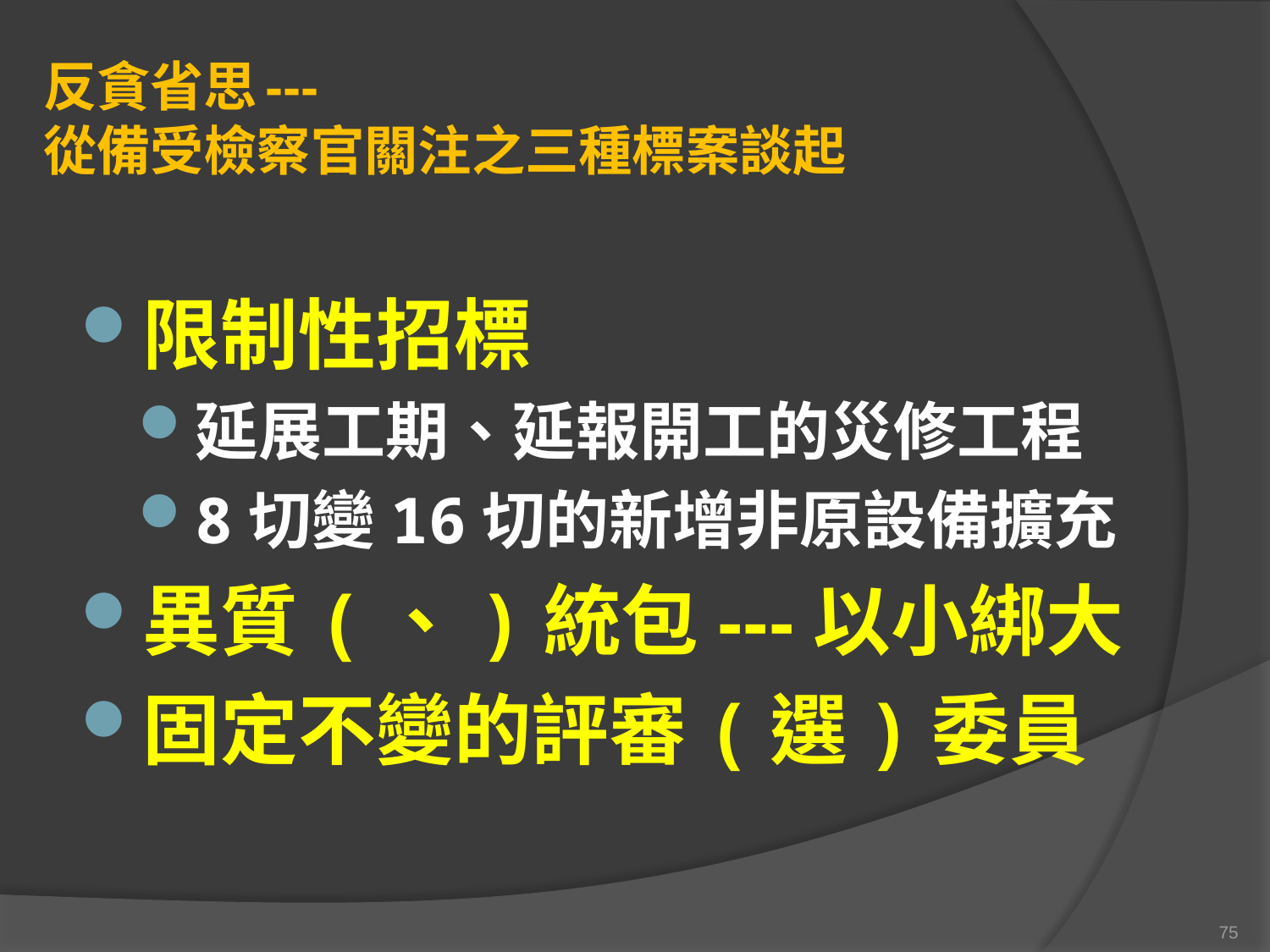

# 反貪省思--- 從備受檢察官關注之三種標案談起
限制性招標
延展工期、延報開工的災修工程
8切變16切的新增非原設備擴充
異質(、)統包---以小綁大
固定不變的評審(選)委員
75